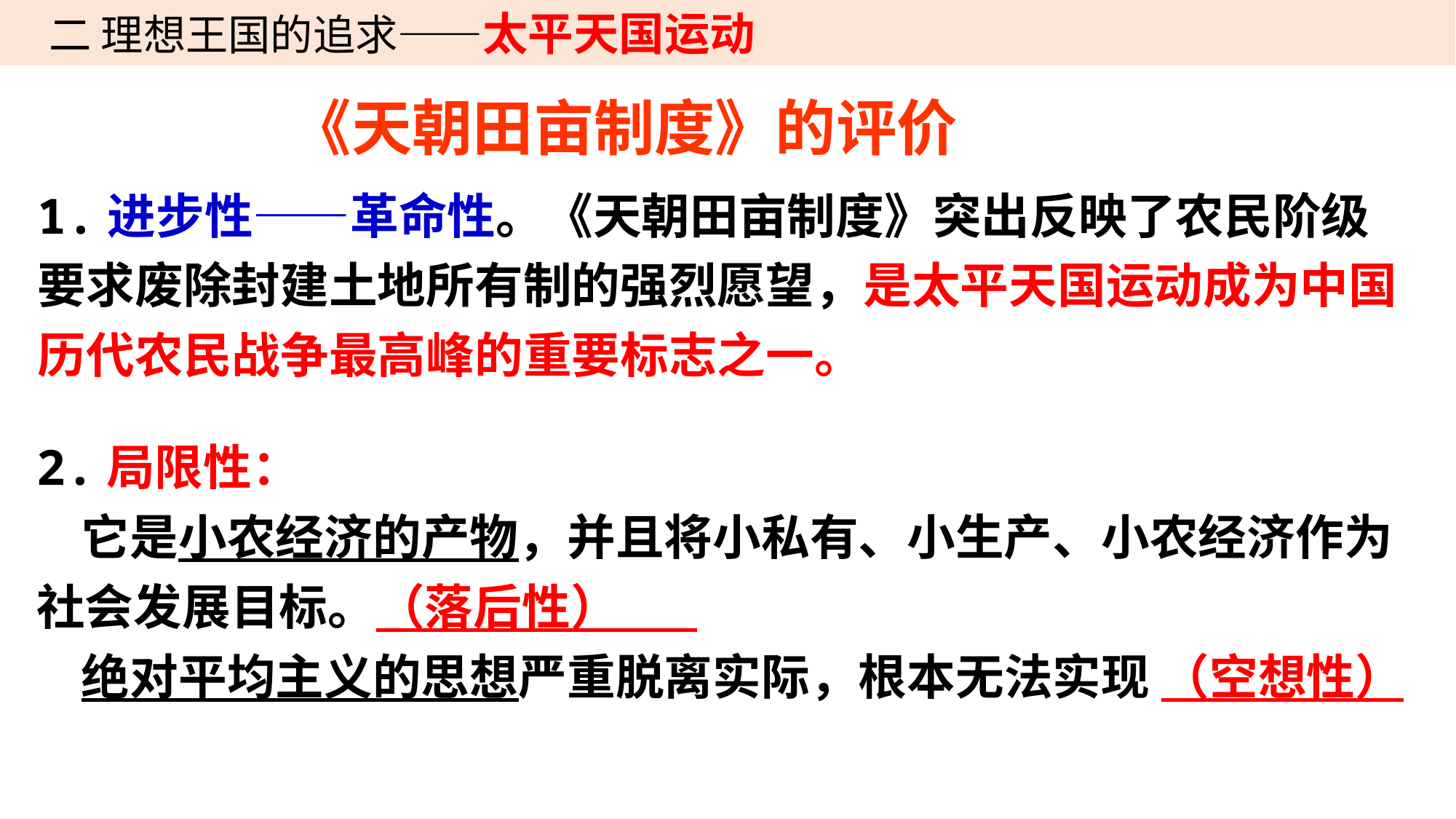

二 理想王国的追求——太平天国运动
《天朝田亩制度》的评价
1.进步性——革命性。《天朝田亩制度》突出反映了农民阶级要求废除封建土地所有制的强烈愿望，是太平天国运动成为中国历代农民战争最高峰的重要标志之一。
2.局限性：
   它是小农经济的产物，并且将小私有、小生产、小农经济作为社会发展目标。（落后性）
   绝对平均主义的思想严重脱离实际，根本无法实现 （空想性）